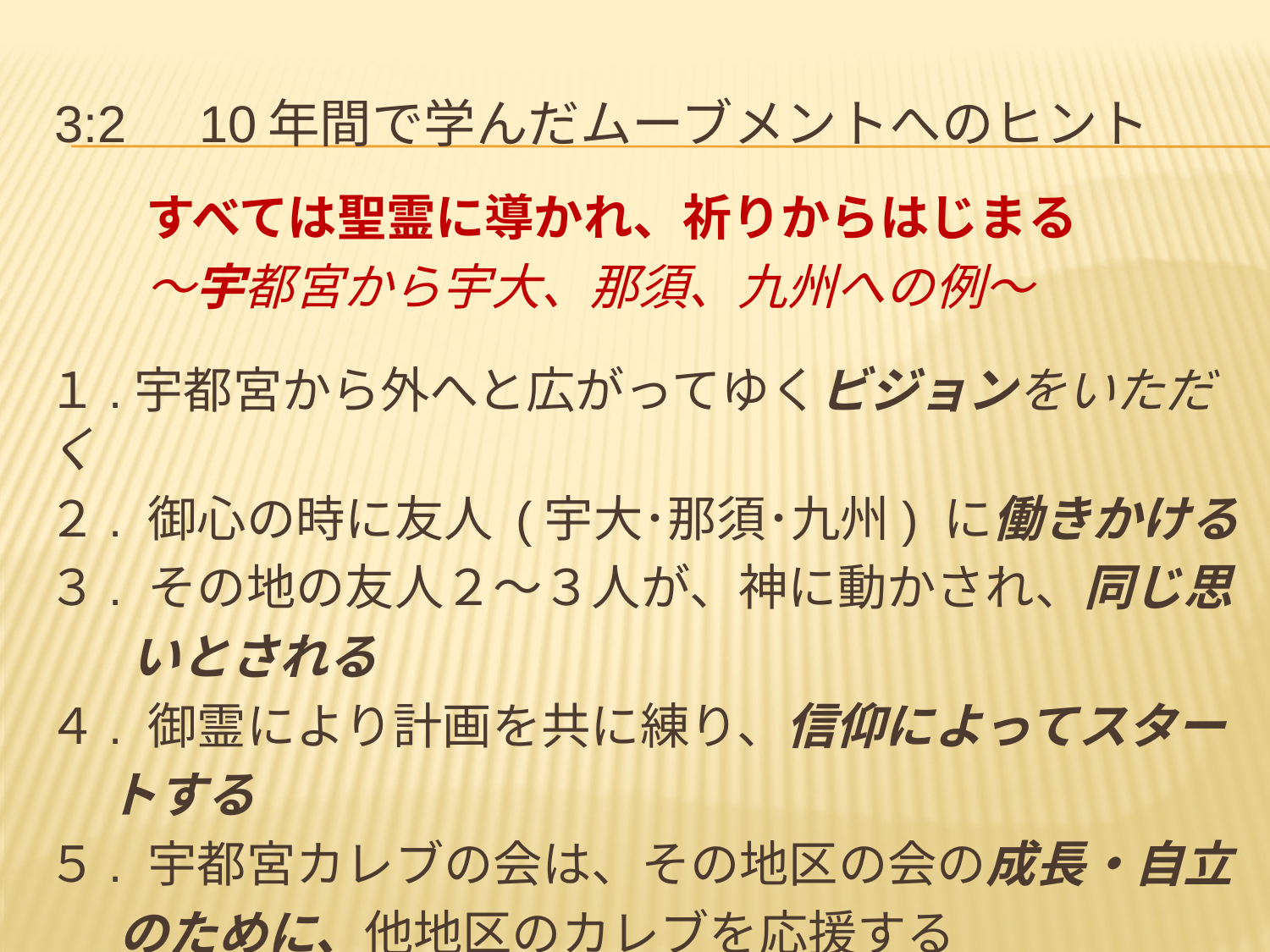

# 3:2　10年間で学んだムーブメントへのヒント
　　すべては聖霊に導かれ、祈りからはじまる
　　～宇都宮から宇大、那須、九州への例～

１.宇都宮から外へと広がってゆくビジョンをいただく
２. 御心の時に友人 (宇大･那須･九州) に働きかける
３. その地の友人２～３人が、神に動かされ、同じ思
 　 いとされる
４. 御霊により計画を共に練り、信仰によってスター
　 トする
５. 宇都宮カレブの会は、その地区の会の成長・自立
　  のために、他地区のカレブを応援する